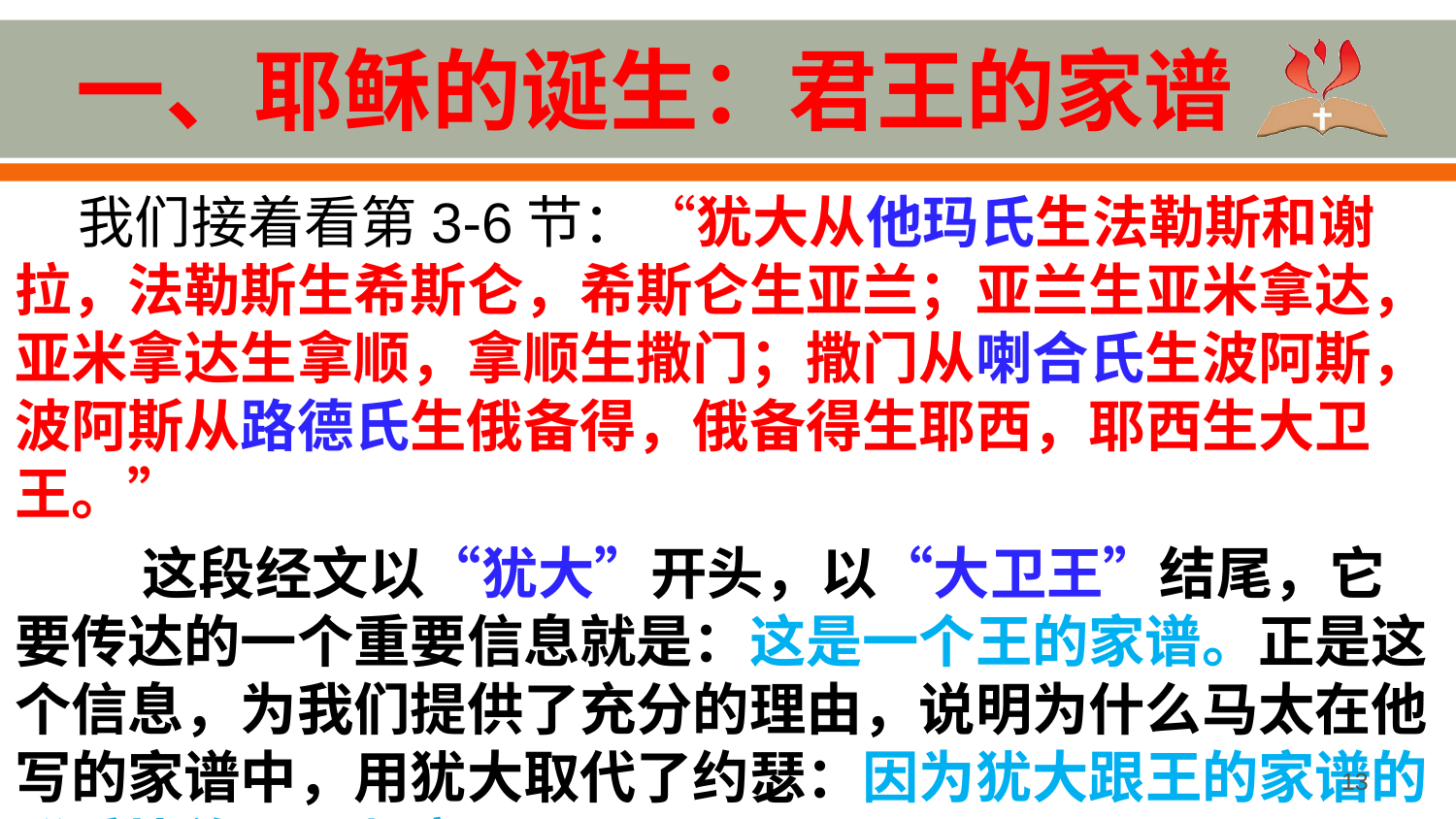

# 一、耶稣的诞生：君王的家谱
我们接着看第3-6节：“犹大从他玛氏生法勒斯和谢拉，法勒斯生希斯仑，希斯仑生亚兰；亚兰生亚米拿达，亚米拿达生拿顺，拿顺生撒门；撒门从喇合氏生波阿斯，波阿斯从路德氏生俄备得，俄备得生耶西，耶西生大卫王。”
    这段经文以“犹大”开头，以“大卫王”结尾，它要传达的一个重要信息就是：这是一个王的家谱。正是这个信息，为我们提供了充分的理由，说明为什么马太在他写的家谱中，用犹大取代了约瑟：因为犹大跟王的家谱的联系比约瑟更紧密。

13